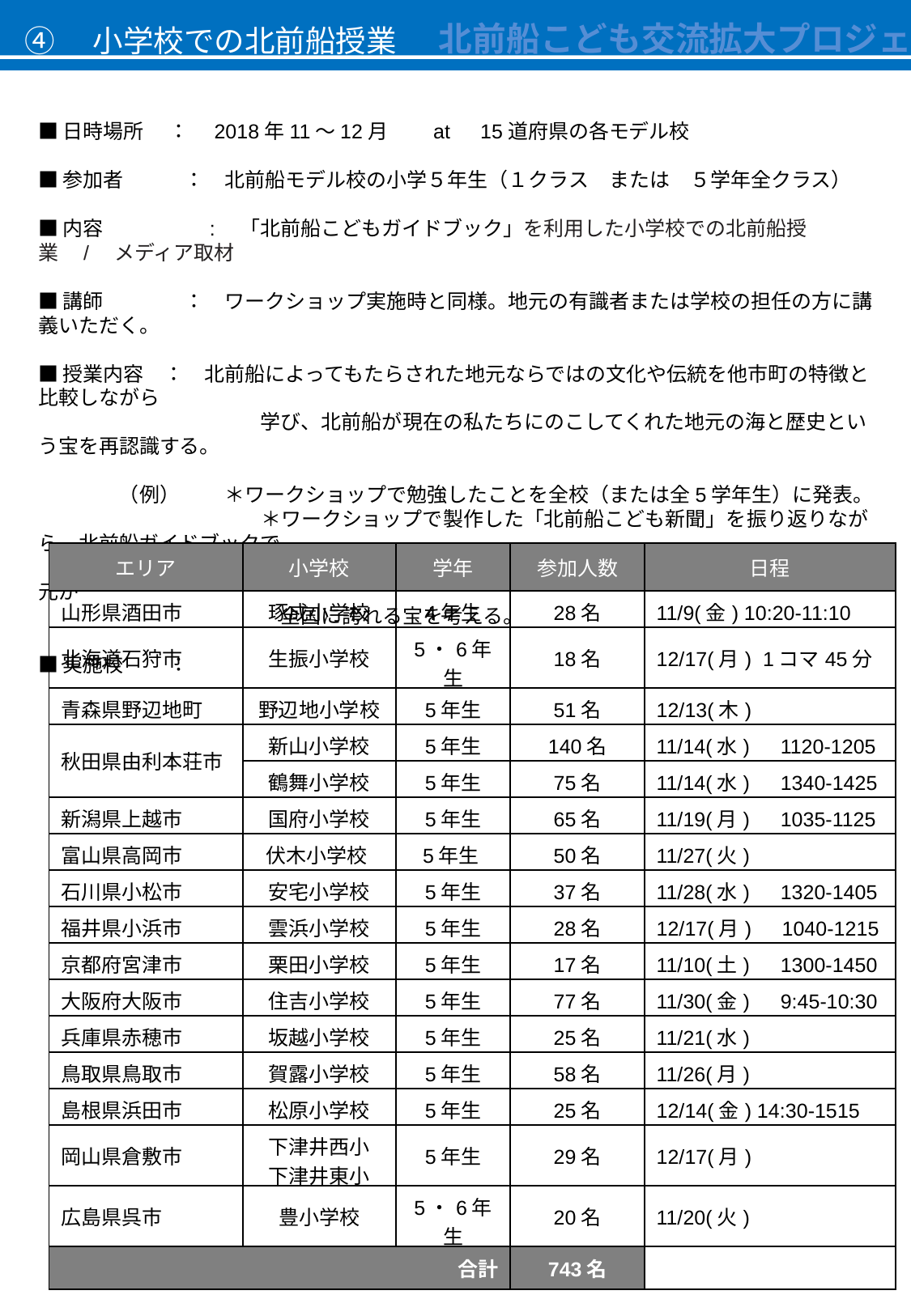

北前船こども交流拡大プロジェクト
④　小学校での北前船授業
■日時場所　 ：　2018年11～12月　　at　15道府県の各モデル校

■参加者　　　：　北前船モデル校の小学５年生（１クラス　または　５学年全クラス）

■内容　　　　　:　「北前船こどもガイドブック」を利用した小学校での北前船授業　/　メディア取材

■講師　　　　：　ワークショップ実施時と同様。地元の有識者または学校の担任の方に講義いただく。

■授業内容　：　北前船によってもたらされた地元ならではの文化や伝統を他市町の特徴と比較しながら
　　　　　　　　　　　学び、北前船が現在の私たちにのこしてくれた地元の海と歴史という宝を再認識する。

　　　　（例） 　　＊ワークショップで勉強したことを全校（または全5学年生）に発表。
　　　　　　　　　　　＊ワークショップで製作した「北前船こども新聞」を振り返りながら、北前船ガイドブックで
                        38市町に北前船が残したものを班に分かれて調べる。その結果を共有し、地元が
　　　　　　　　　　　　全国に誇れる宝を考える。

■実施校　　 ：
| エリア | 小学校 | 学年 | 参加人数 | 日程 |
| --- | --- | --- | --- | --- |
| 山形県酒田市 | 琢成小学校 | 4年生 | 28名 | 11/9(金) 10:20-11:10 |
| 北海道石狩市 | 生振小学校 | 5・6年生 | 18名 | 12/17(月) 1コマ45分 |
| 青森県野辺地町 | 野辺地小学校 | 5年生 | 51名 | 12/13(木) |
| 秋田県由利本荘市 | 新山小学校 | 5年生 | 140名 | 11/14(水)　1120-1205 |
|  | 鶴舞小学校 | 5年生 | 75名 | 11/14(水)　1340-1425 |
| 新潟県上越市 | 国府小学校 | 5年生 | 65名 | 11/19(月)　1035-1125 |
| 富山県高岡市 | 伏木小学校 | 5年生 | 50名 | 11/27(火) |
| 石川県小松市 | 安宅小学校 | 5年生 | 37名 | 11/28(水)　1320-1405 |
| 福井県小浜市 | 雲浜小学校 | 5年生 | 28名 | 12/17(月)　1040-1215 |
| 京都府宮津市 | 栗田小学校 | 5年生 | 17名 | 11/10(土)　1300-1450 |
| 大阪府大阪市 | 住吉小学校 | 5年生 | 77名 | 11/30(金)　9:45-10:30 |
| 兵庫県赤穂市 | 坂越小学校 | 5年生 | 25名 | 11/21(水) |
| 鳥取県鳥取市 | 賀露小学校 | 5年生 | 58名 | 11/26(月) |
| 島根県浜田市 | 松原小学校 | 5年生 | 25名 | 12/14(金) 14:30-1515 |
| 岡山県倉敷市 | 下津井西小 下津井東小 | 5年生 | 29名 | 12/17(月) |
| 広島県呉市 | 豊小学校 | 5・6年生 | 20名 | 11/20(火) |
| 合計 |  |  | 743名 |  |